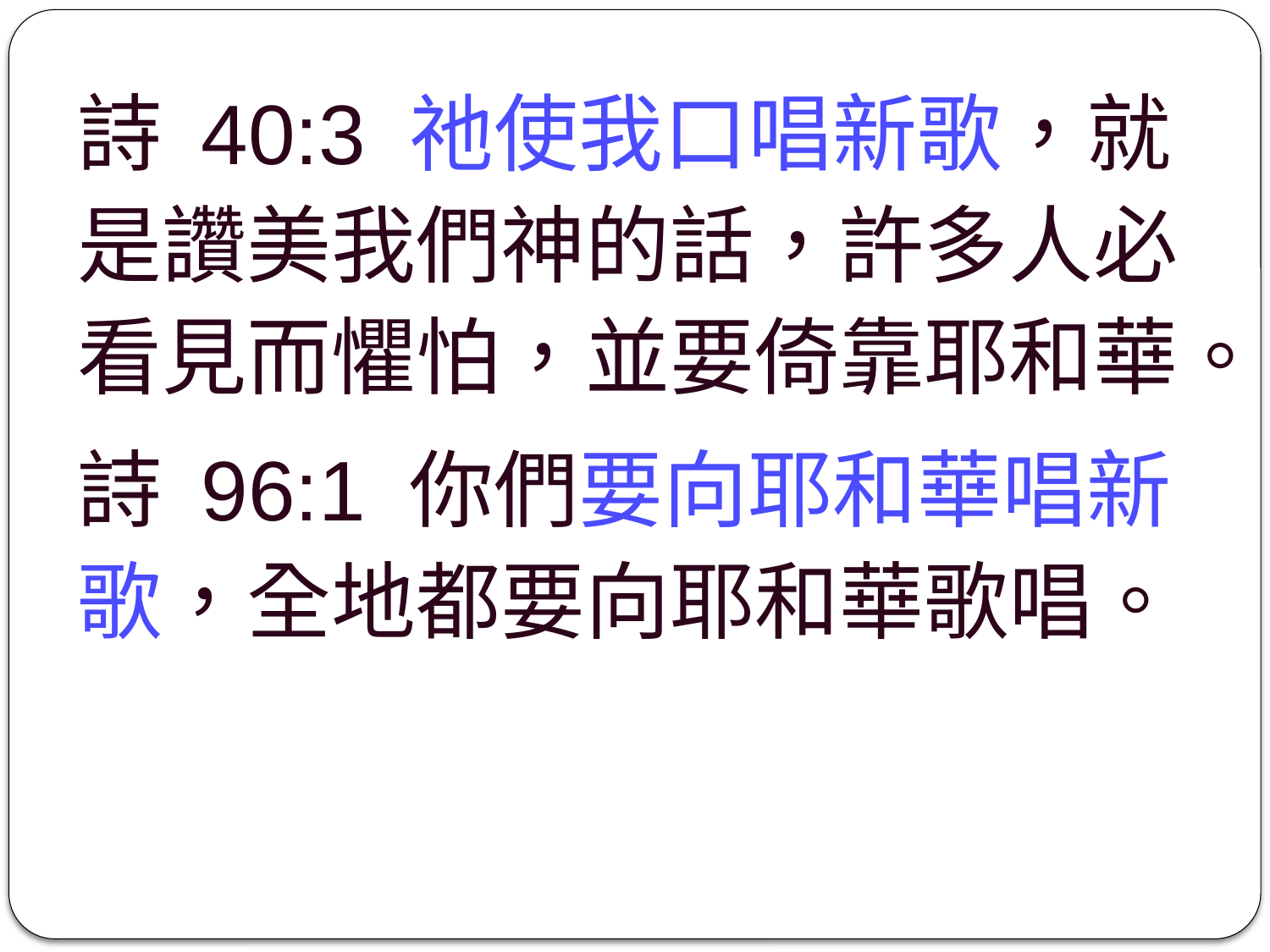

詩 40:3 祂使我口唱新歌，就是讚美我們神的話，許多人必看見而懼怕，並要倚靠耶和華。
詩 96:1 你們要向耶和華唱新歌，全地都要向耶和華歌唱。